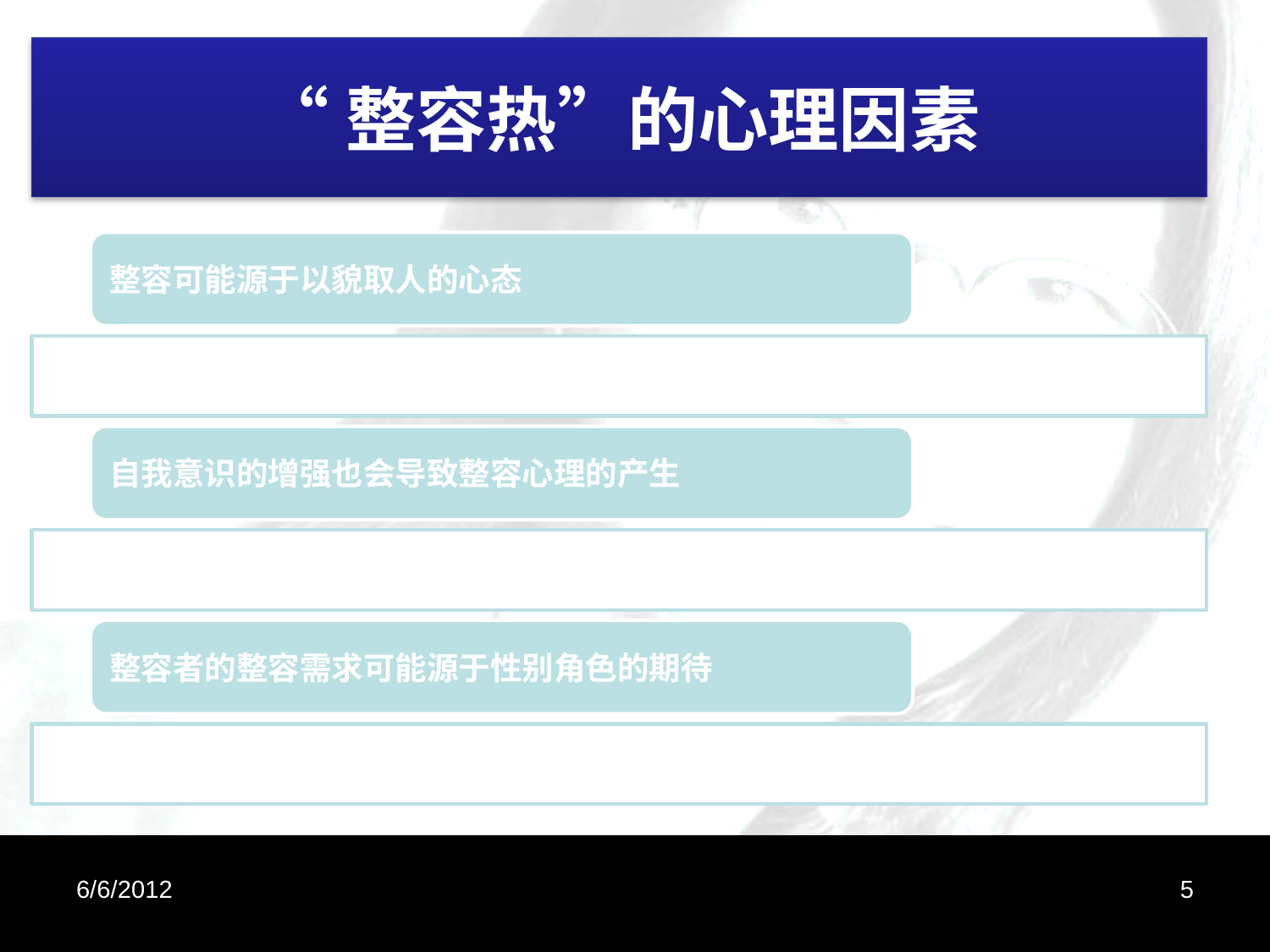

# “整容热”的心理因素
整容可能源于以貌取人的心态
自我意识的增强也会导致整容心理的产生
整容者的整容需求可能源于性别角色的期待
6/6/2012
5